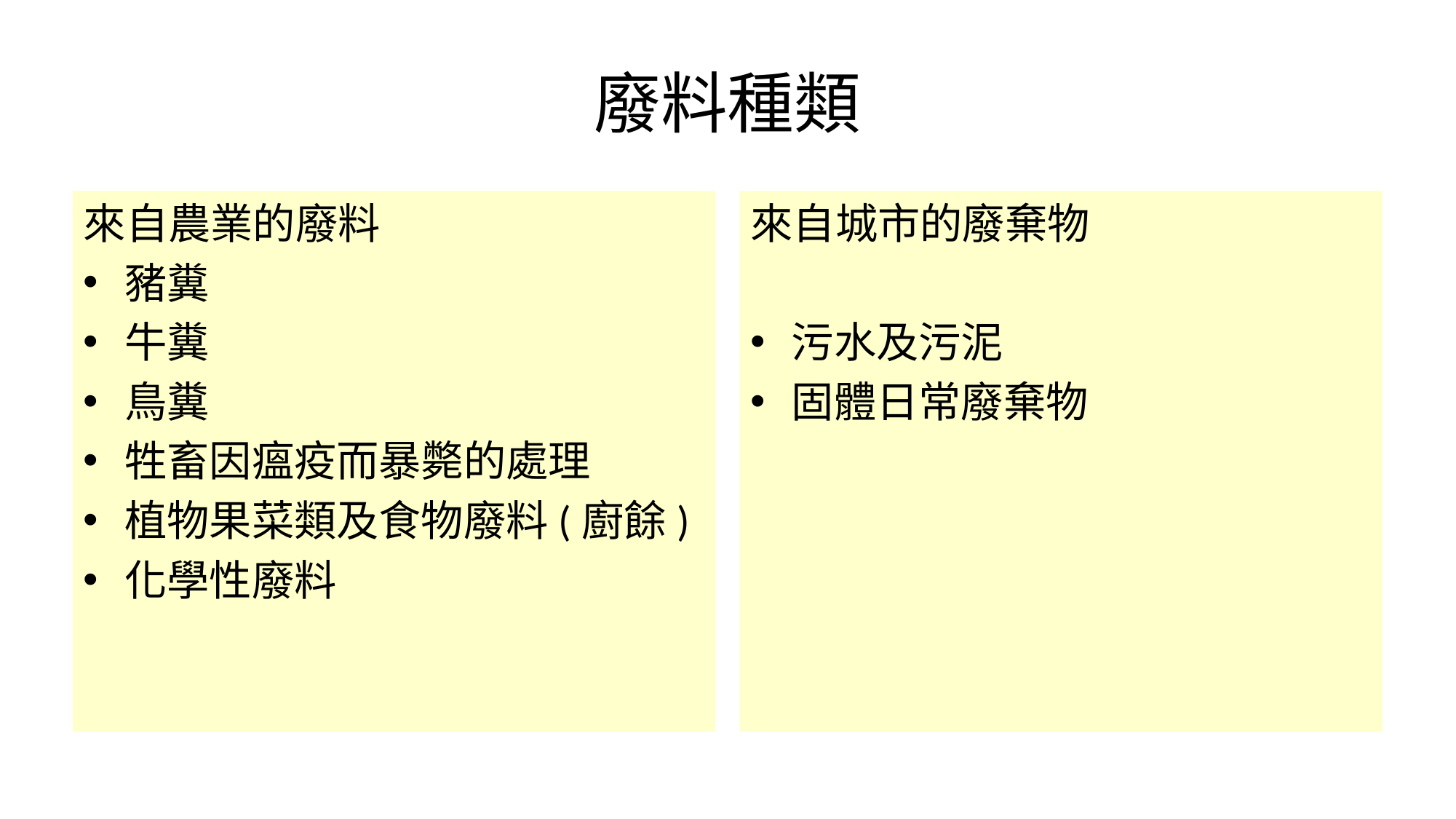

# 廢料種類
來自農業的廢料
豬糞
牛糞
鳥糞
牲畜因瘟疫而暴斃的處理
植物果菜類及食物廢料(廚餘)
化學性廢料

來自城市的廢棄物

污水及污泥
固體日常廢棄物